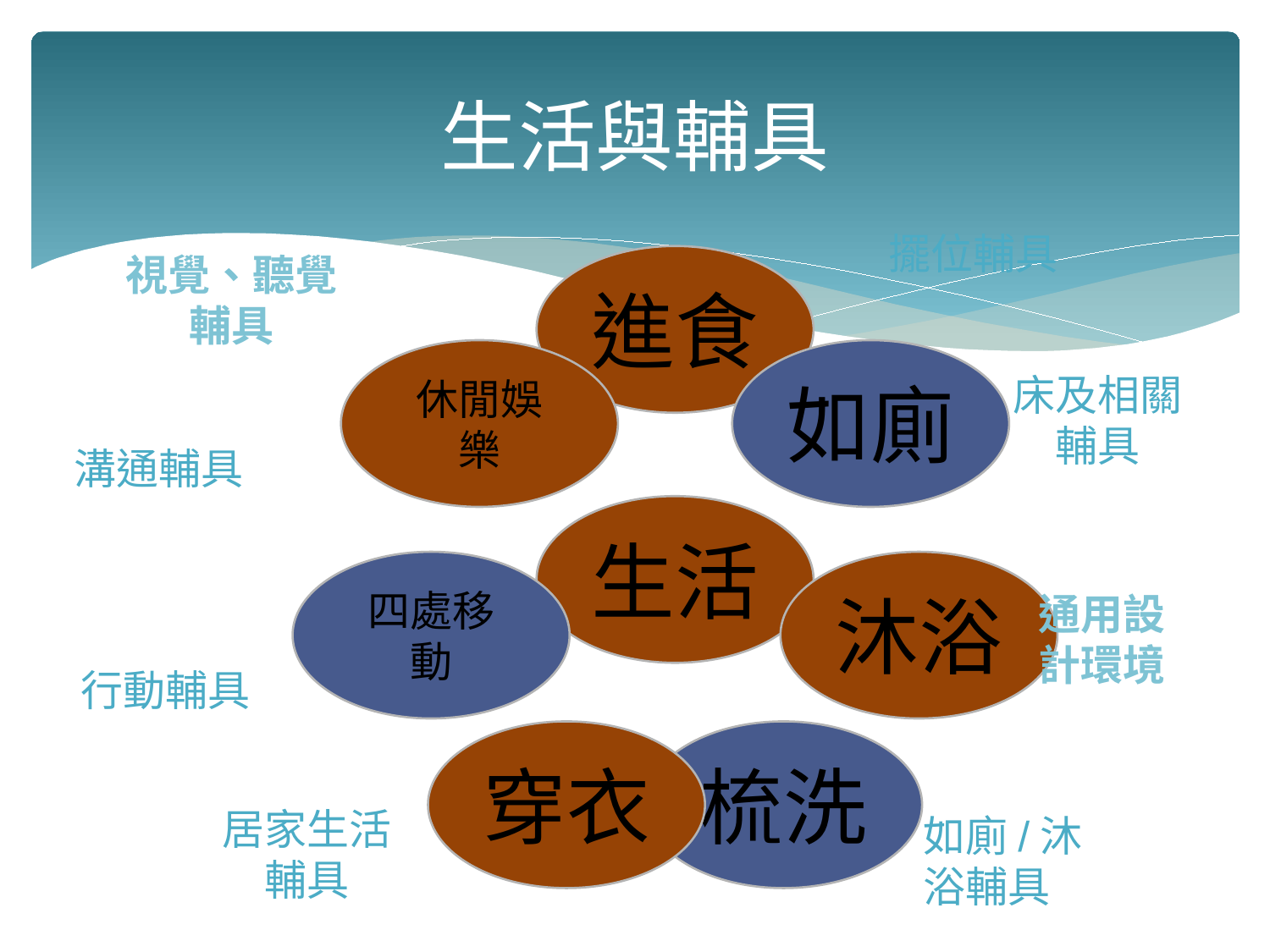

# 生活與輔具
擺位輔具
視覺、聽覺輔具
生活
進食
如廁
沐浴
梳洗
穿衣
四處移動
休閒娛樂
床及相關輔具
溝通輔具
通用設計環境
行動輔具
如廁/沐浴輔具
居家生活輔具